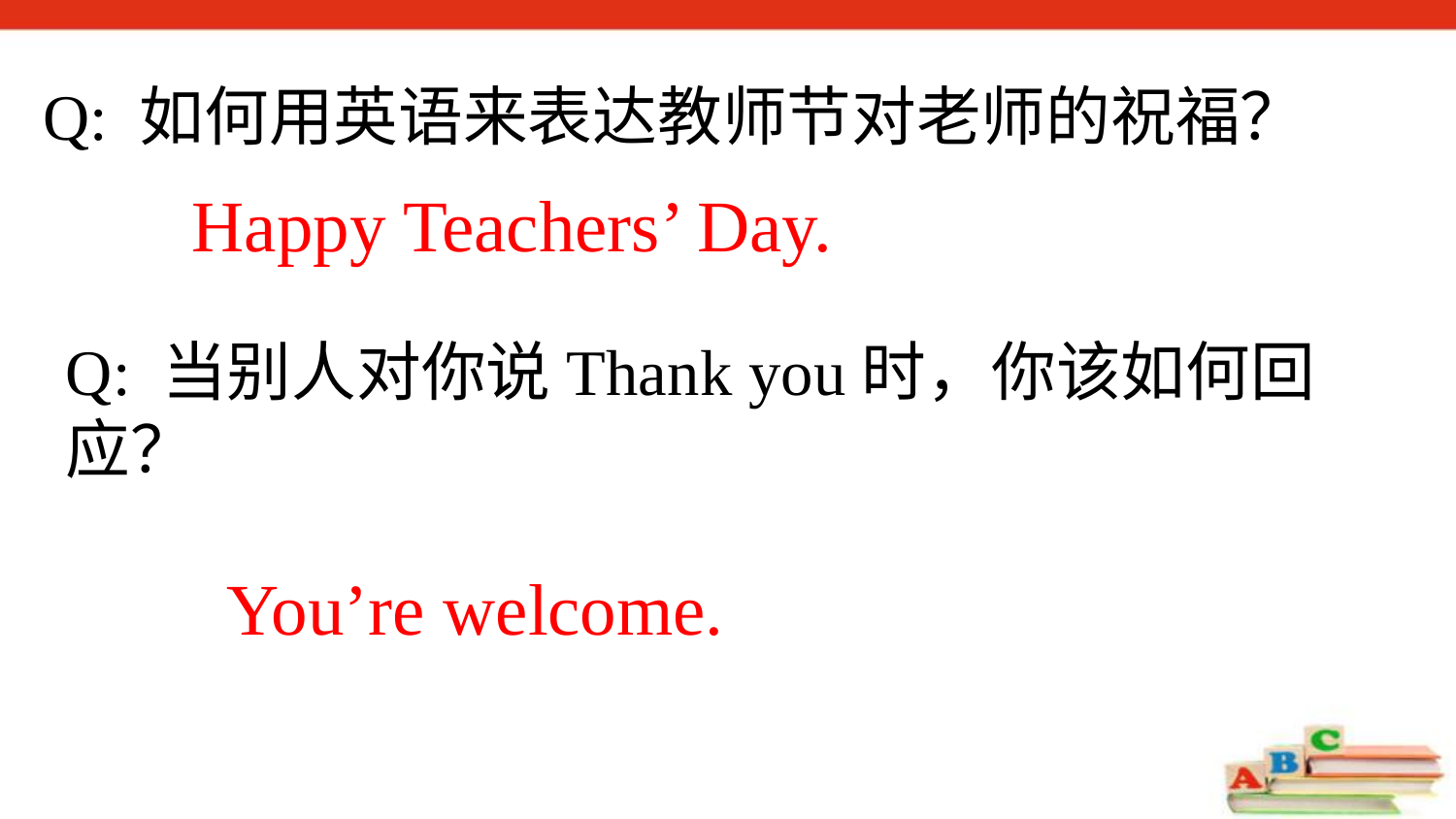

Q: 如何用英语来表达教师节对老师的祝福？
Happy Teachers’ Day.
Q: 当别人对你说Thank you时，你该如何回应？
You’re welcome.